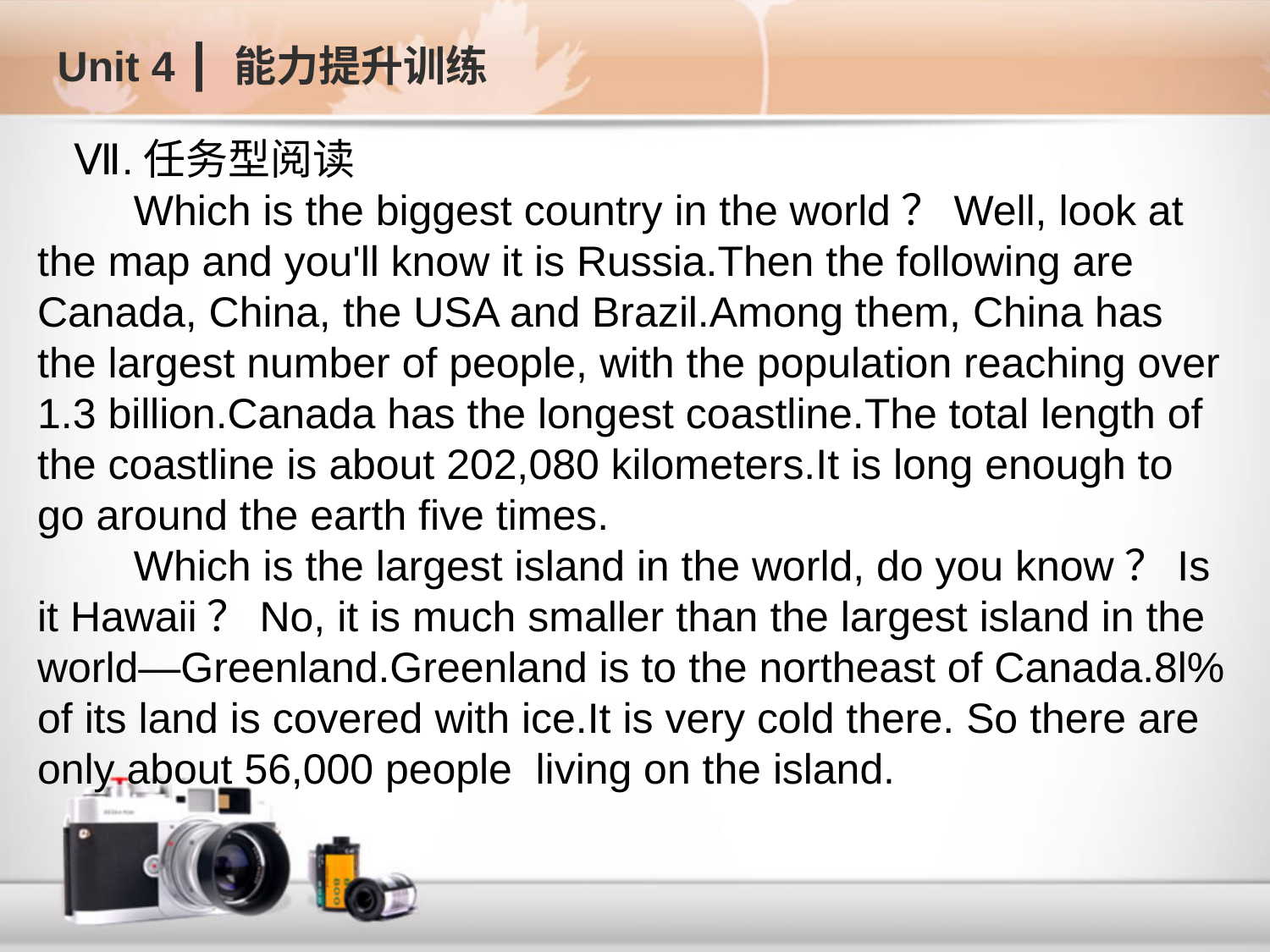

Unit 4 ┃ 能力提升训练
Ⅶ.任务型阅读
     Which is the biggest country in the world？Well, look at the map and you'll know it is Russia.Then the following are Canada, China, the USA and Brazil.Among them, China has the largest number of people, with the population reaching over 1.3 billion.Canada has the longest coastline.The total length of the coastline is about 202,080 kilometers.It is long enough to go around the earth five times.
     Which is the largest island in the world, do you know？Is it Hawaii？No, it is much smaller than the largest island in the world—Greenland.Greenland is to the northeast of Canada.8l% of its land is covered with ice.It is very cold there. So there are only about 56,000 people  living on the island.